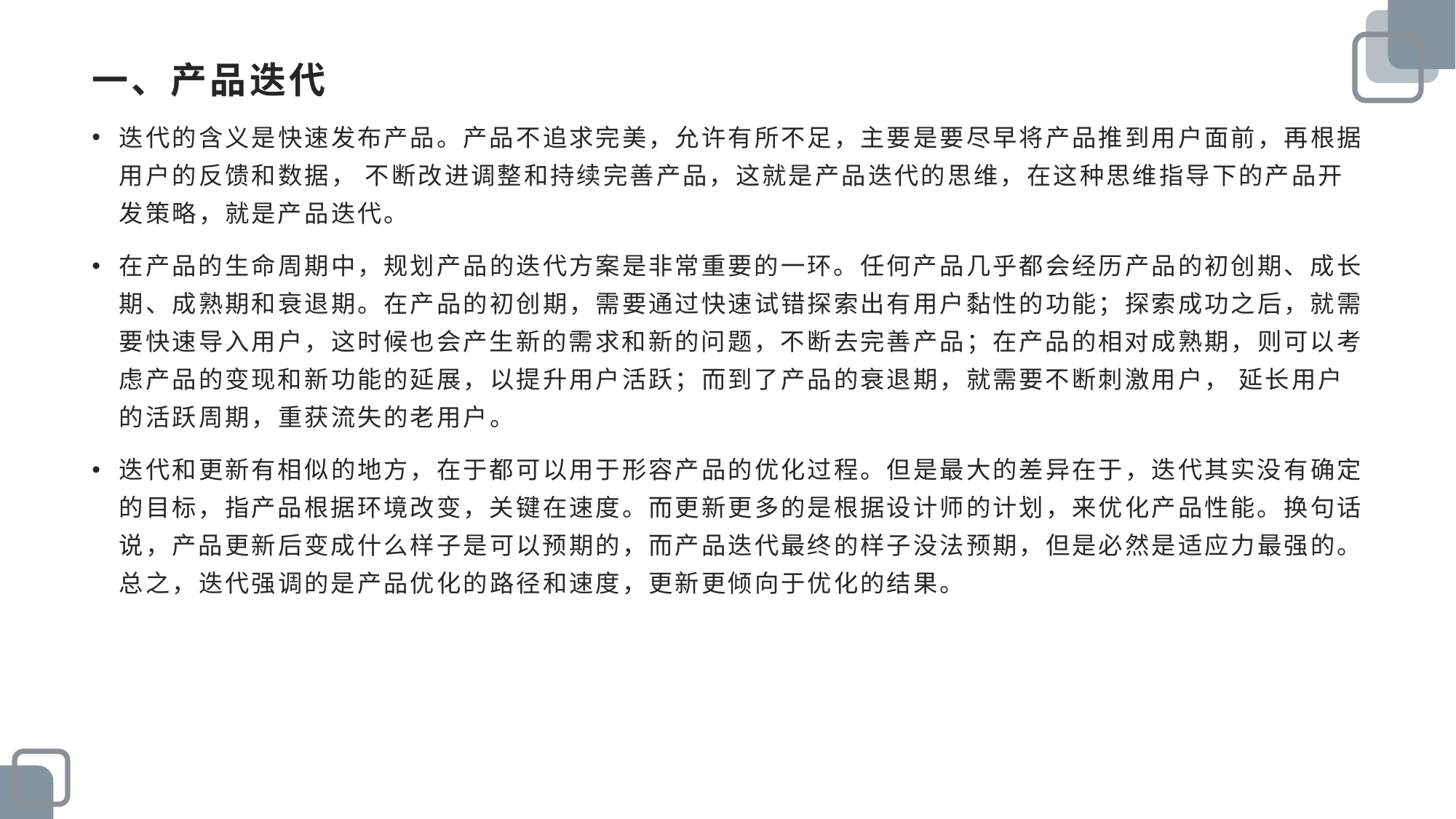

# 一、产品迭代
迭代的含义是快速发布产品。产品不追求完美，允许有所不足，主要是要尽早将产品推到用户面前，再根据用户的反馈和数据， 不断改进调整和持续完善产品，这就是产品迭代的思维，在这种思维指导下的产品开发策略，就是产品迭代。
在产品的生命周期中，规划产品的迭代方案是非常重要的一环。任何产品几乎都会经历产品的初创期、成长期、成熟期和衰退期。在产品的初创期，需要通过快速试错探索出有用户黏性的功能；探索成功之后，就需要快速导入用户，这时候也会产生新的需求和新的问题，不断去完善产品；在产品的相对成熟期，则可以考虑产品的变现和新功能的延展，以提升用户活跃；而到了产品的衰退期，就需要不断刺激用户， 延长用户的活跃周期，重获流失的老用户。
迭代和更新有相似的地方，在于都可以用于形容产品的优化过程。但是最大的差异在于，迭代其实没有确定的目标，指产品根据环境改变，关键在速度。而更新更多的是根据设计师的计划，来优化产品性能。换句话说，产品更新后变成什么样子是可以预期的，而产品迭代最终的样子没法预期，但是必然是适应力最强的。总之，迭代强调的是产品优化的路径和速度，更新更倾向于优化的结果。